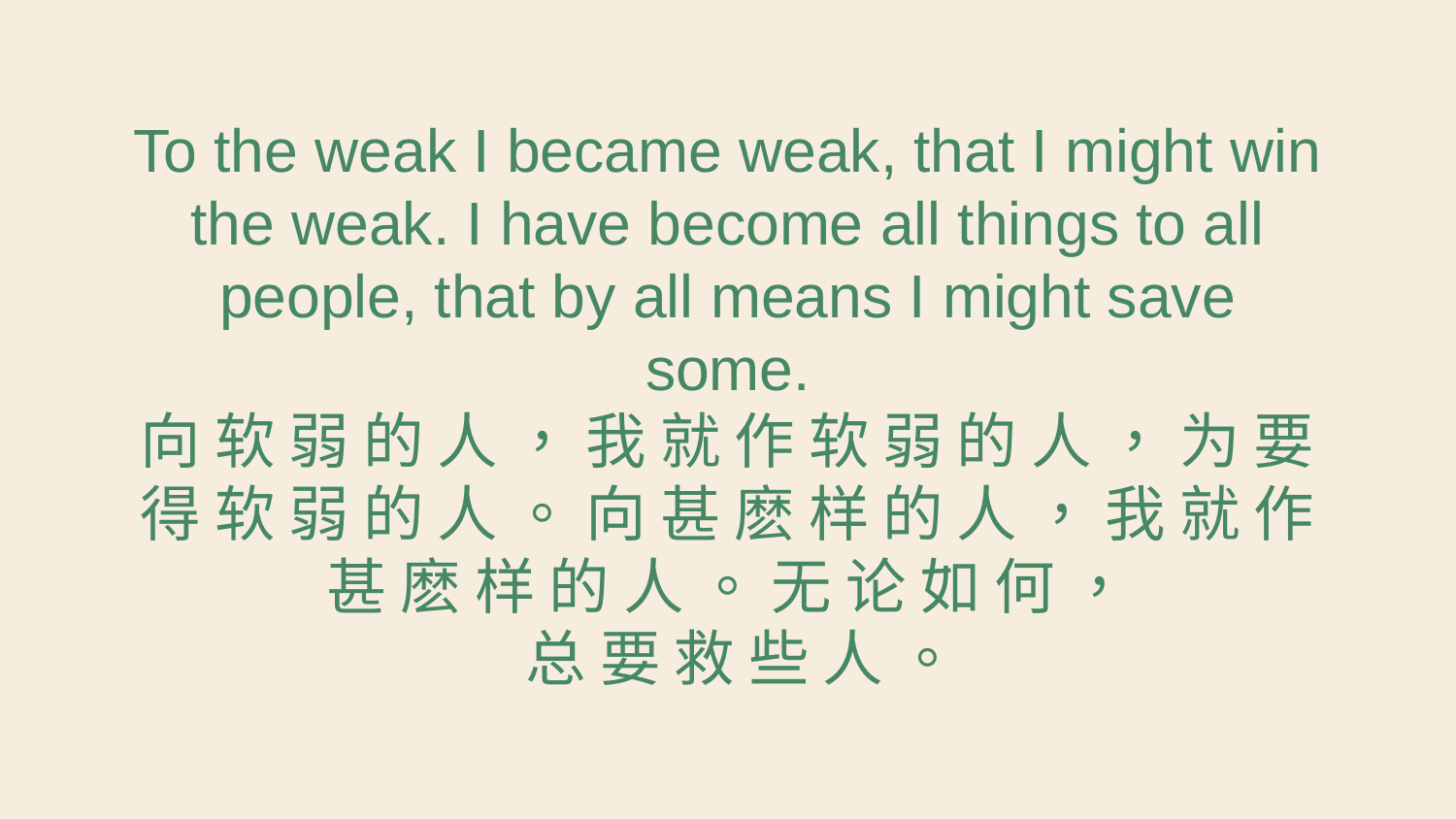

To the weak I became weak, that I might win the weak. I have become all things to all people, that by all means I might save some.
向 软 弱 的 人 ， 我 就 作 软 弱 的 人 ， 为 要 得 软 弱 的 人 。 向 甚 麽 样 的 人 ， 我 就 作 甚 麽 样 的 人 。 无 论 如 何 ，
 总 要 救 些 人 。